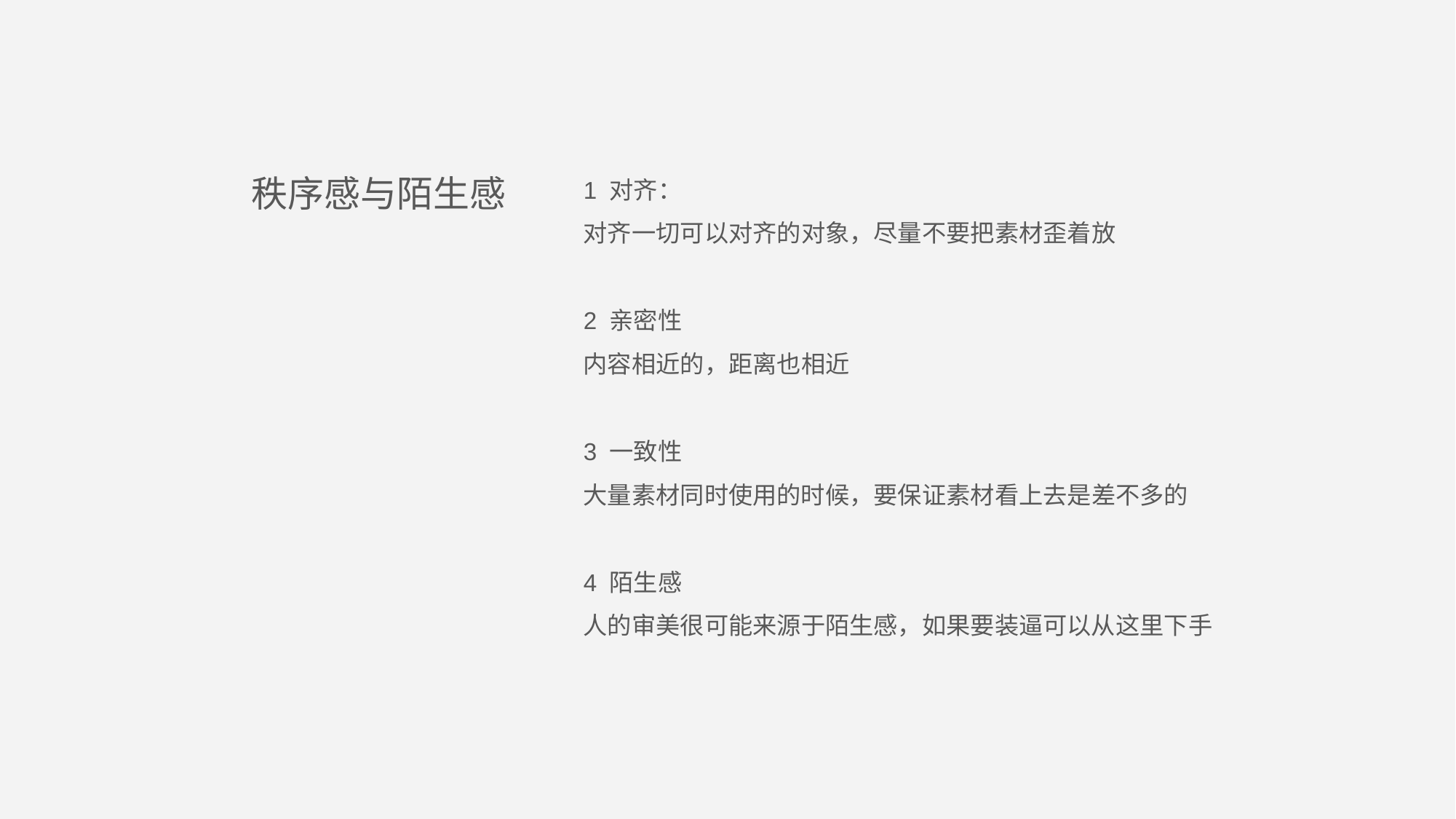

1 对齐：
对齐一切可以对齐的对象，尽量不要把素材歪着放

2 亲密性
内容相近的，距离也相近

3 一致性
大量素材同时使用的时候，要保证素材看上去是差不多的

4 陌生感
人的审美很可能来源于陌生感，如果要装逼可以从这里下手

秩序感与陌生感